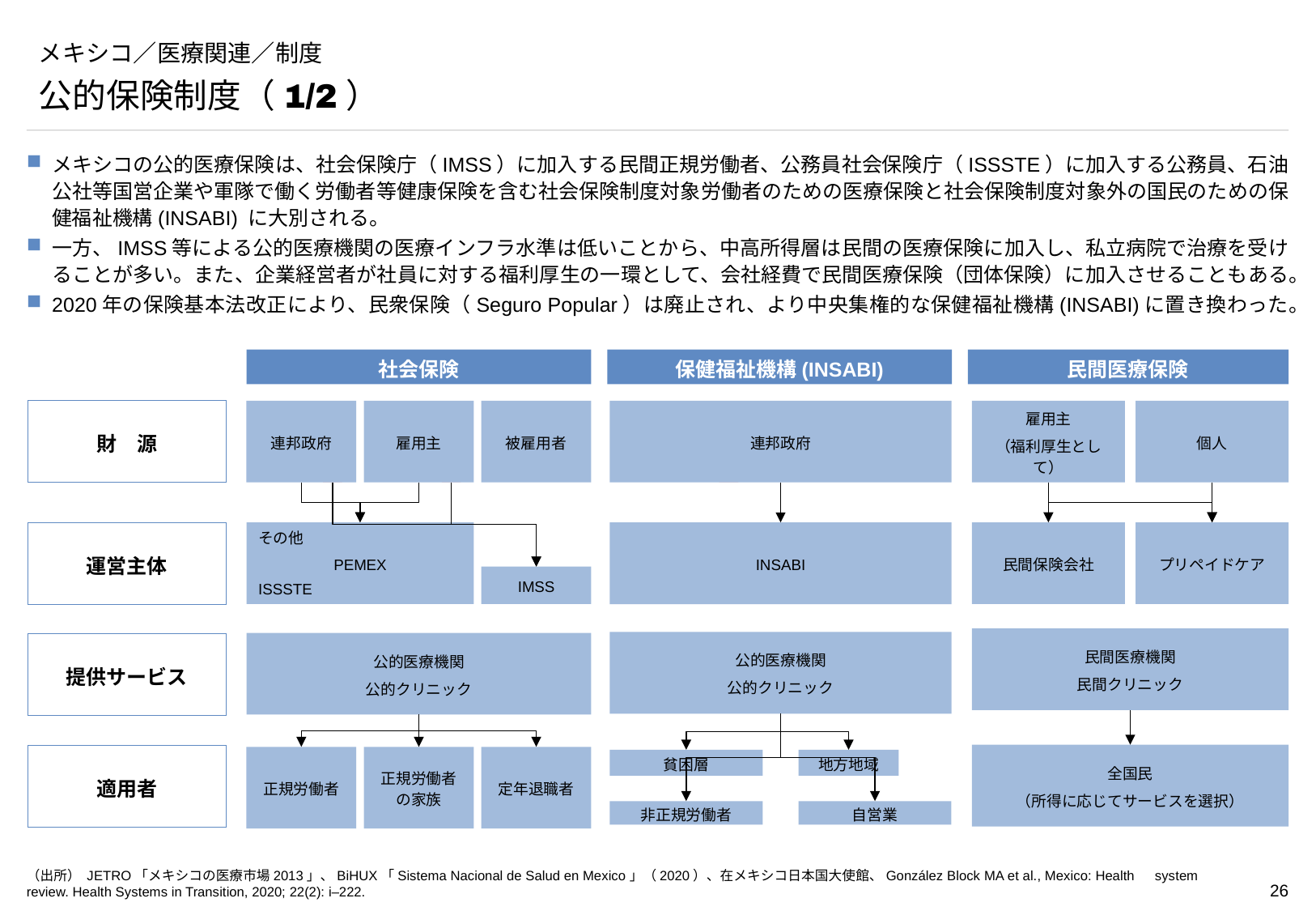

# メキシコ／医療関連／制度
公的保険制度（1/2）
メキシコの公的医療保険は、社会保険庁（IMSS）に加入する民間正規労働者、公務員社会保険庁（ISSSTE）に加入する公務員、石油公社等国営企業や軍隊で働く労働者等健康保険を含む社会保険制度対象労働者のための医療保険と社会保険制度対象外の国民のための保健福祉機構(INSABI) に大別される。
一方、IMSS等による公的医療機関の医療インフラ水準は低いことから、中高所得層は民間の医療保険に加入し、私立病院で治療を受けることが多い。また、企業経営者が社員に対する福利厚生の一環として、会社経費で民間医療保険（団体保険）に加入させることもある。
2020年の保険基本法改正により、民衆保険（Seguro Popular）は廃止され、より中央集権的な保健福祉機構(INSABI)に置き換わった。
社会保険
保健福祉機構(INSABI)
民間医療保険
財　源
連邦政府
雇用主
被雇用者
連邦政府
雇用主
（福利厚生として）
個人

その他
PEMEX
民間保険会社
プリペイドケア
INSABI
運営主体
IMSS
ISSSTE
民間医療機関
民間クリニック
公的医療機関
公的クリニック
公的医療機関
公的クリニック
提供サービス
全国民
（所得に応じてサービスを選択）
適用者
正規労働者
正規労働者の家族
定年退職者
貧困層
地方地域
非正規労働者
自営業
（出所） JETRO「メキシコの医療市場2013」、BiHUX「Sistema Nacional de Salud en Mexico」（2020）、在メキシコ日本国大使館、González Block MA et al., Mexico: Health　system review. Health Systems in Transition, 2020; 22(2): i–222.